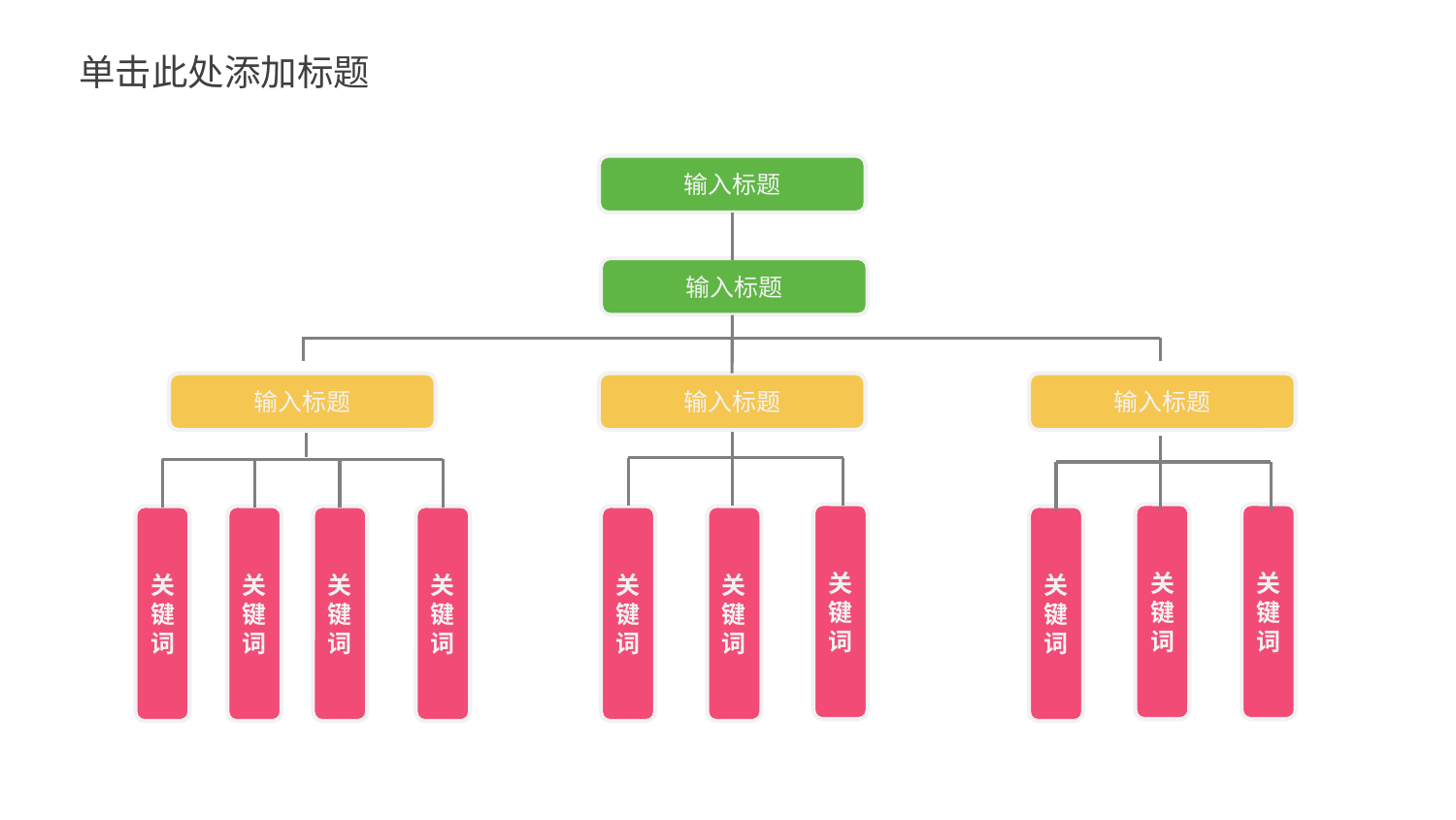

输入标题
输入标题
输入标题
输入标题
输入标题
关键词
关键词
关键词
关键词
关键词
关键词
关键词
关键词
关键词
关键词